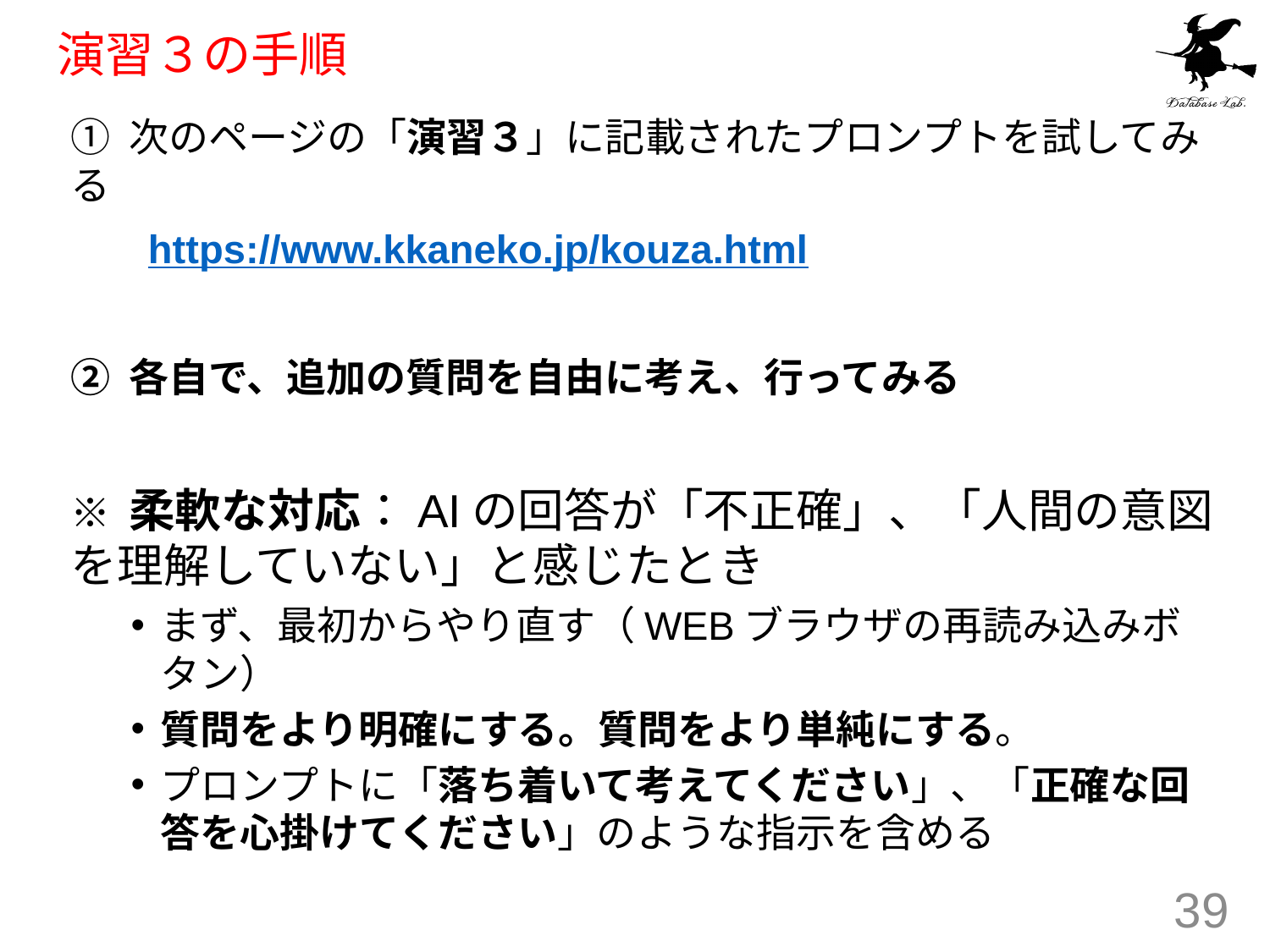

# 演習３の手順
① 次のページの「演習３」に記載されたプロンプトを試してみる
       https://www.kkaneko.jp/kouza.html

② 各自で、追加の質問を自由に考え、行ってみる

※ 柔軟な対応：AIの回答が「不正確」、「人間の意図を理解していない」と感じたとき
まず、最初からやり直す（WEBブラウザの再読み込みボタン）
質問をより明確にする。質問をより単純にする。
プロンプトに「落ち着いて考えてください」、「正確な回答を心掛けてください」のような指示を含める

39